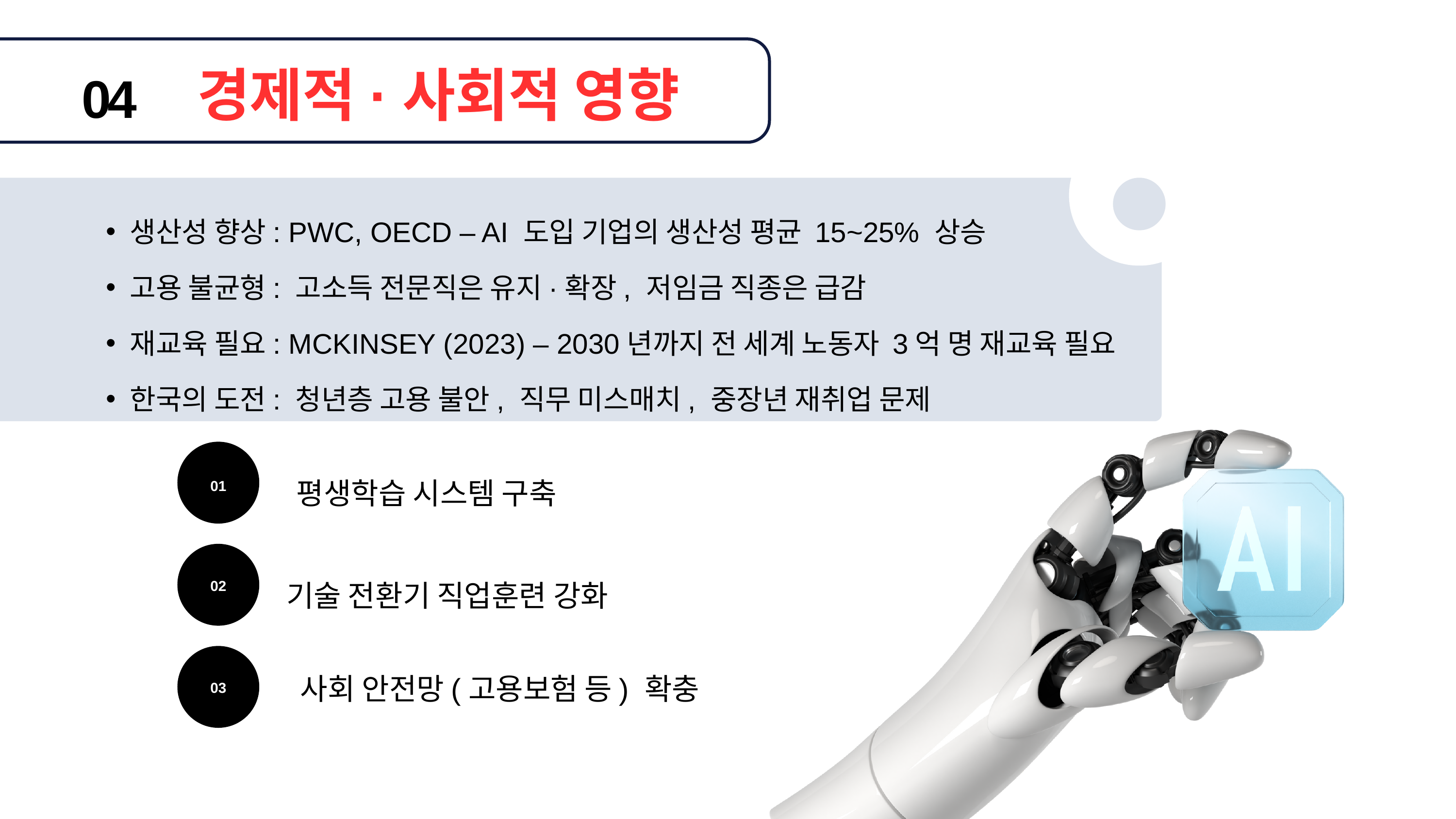

경제적·사회적 영향
04

생산성 향상: PWC, OECD – AI 도입 기업의 생산성 평균 15~25% 상승
고용 불균형: 고소득 전문직은 유지·확장, 저임금 직종은 급감
재교육 필요: MCKINSEY (2023) – 2030년까지 전 세계 노동자 3억 명 재교육 필요
한국의 도전: 청년층 고용 불안, 직무 미스매치, 중장년 재취업 문제

평생학습 시스템 구축
01

기술 전환기 직업훈련 강화
02

 사회 안전망(고용보험 등) 확충
03